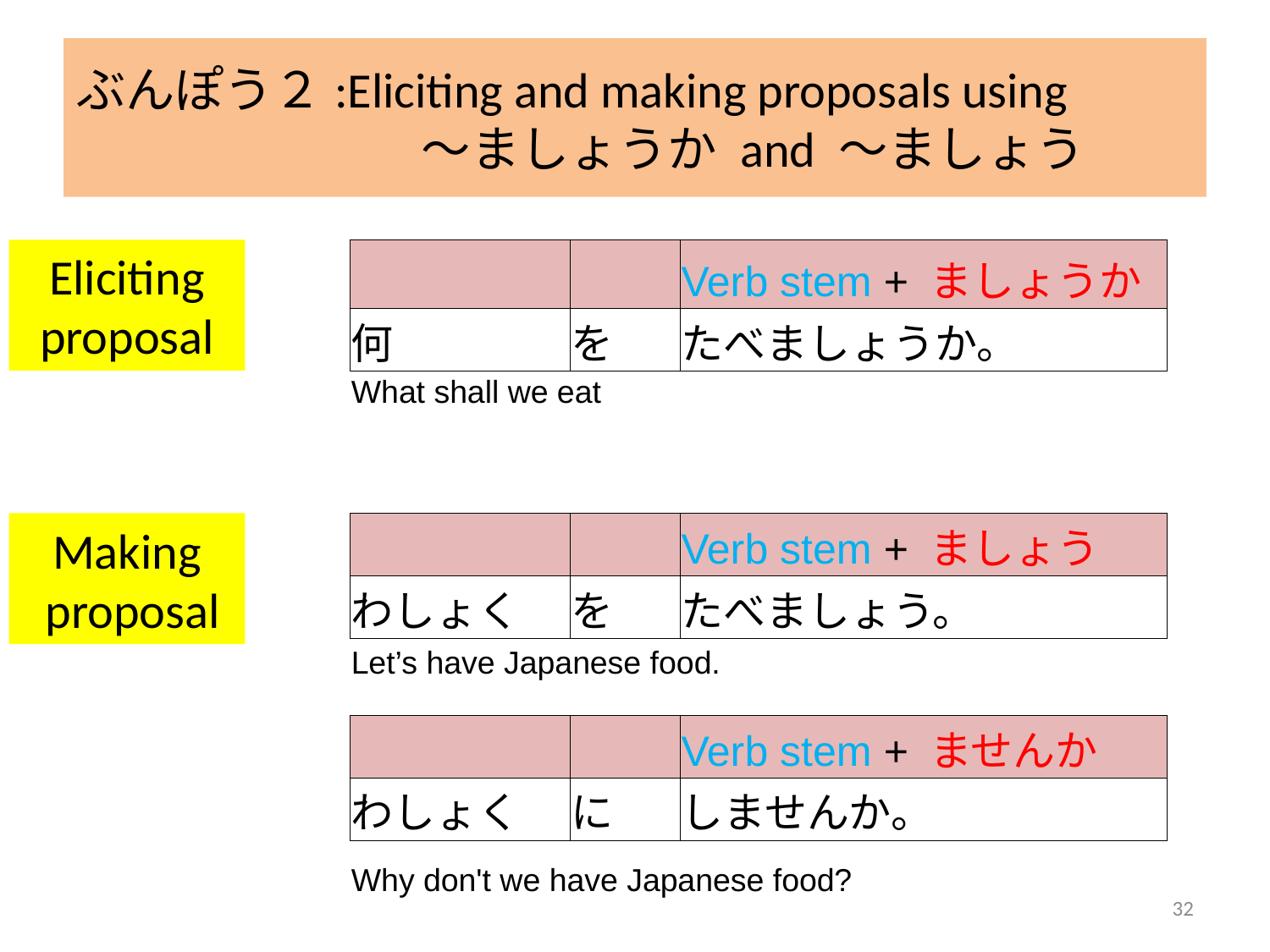

# ぶんぽう２:Eliciting and making proposals using 　　　　　　　～ましょうか and ～ましょう
Eliciting proposal
|  |  | Verb stem + ましょうか |
| --- | --- | --- |
| 何 | を | たべましょうか。 |
| What shall we eat |  |  |
Making
 proposal
|  |  | Verb stem + ましょう |
| --- | --- | --- |
| わしょく | を | たべましょう。 |
| Let’s have Japanese food. |  |  |
|  |  | Verb stem + ませんか |
| --- | --- | --- |
| わしょく | に | しませんか。 |
| Why don't we have Japanese food? |  |  |
32